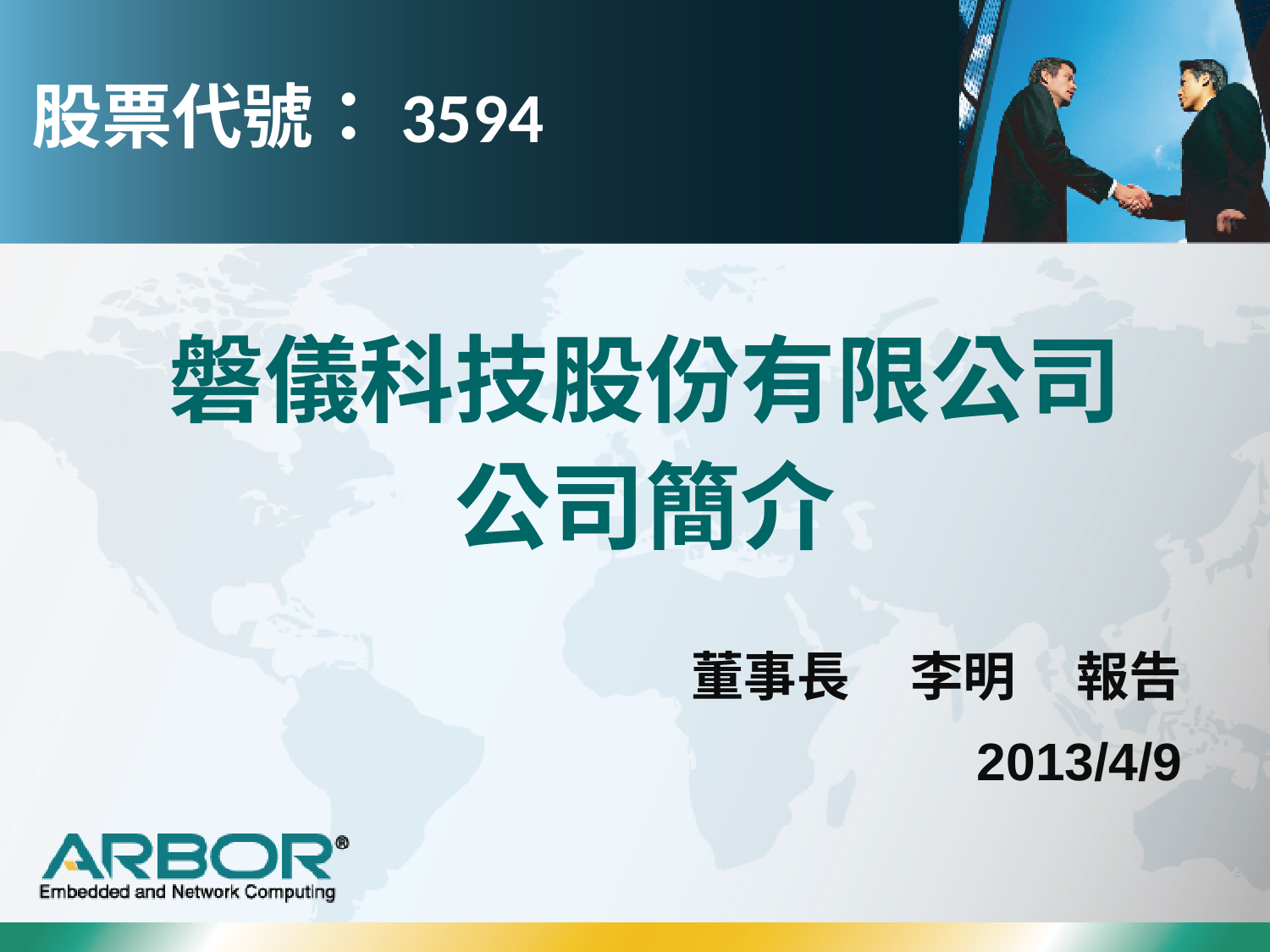

股票代號：3594
# 磐儀科技股份有限公司 公司簡介
董事長     李明     報告
2013/4/9